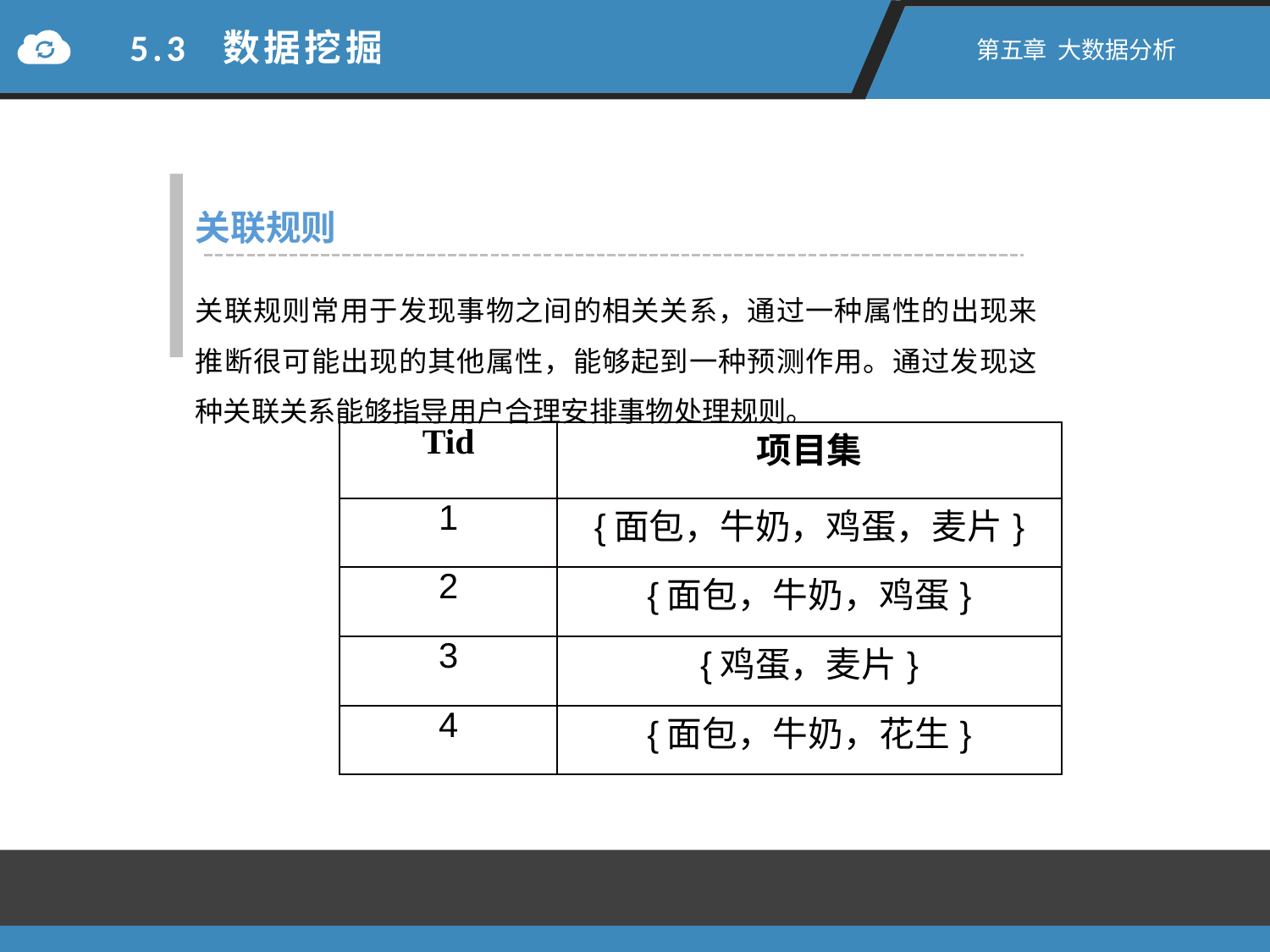

5.3  数据挖掘
第五章  大数据分析

关联规则
关联规则常用于发现事物之间的相关关系，通过一种属性的出现来推断很可能出现的其他属性，能够起到一种预测作用。通过发现这种关联关系能够指导用户合理安排事物处理规则。

| Tid | 项目集 |
| --- | --- |
| 1 | {面包，牛奶，鸡蛋，麦片} |
| 2 | {面包，牛奶，鸡蛋} |
| 3 | {鸡蛋，麦片} |
| 4 | {面包，牛奶，花生} |